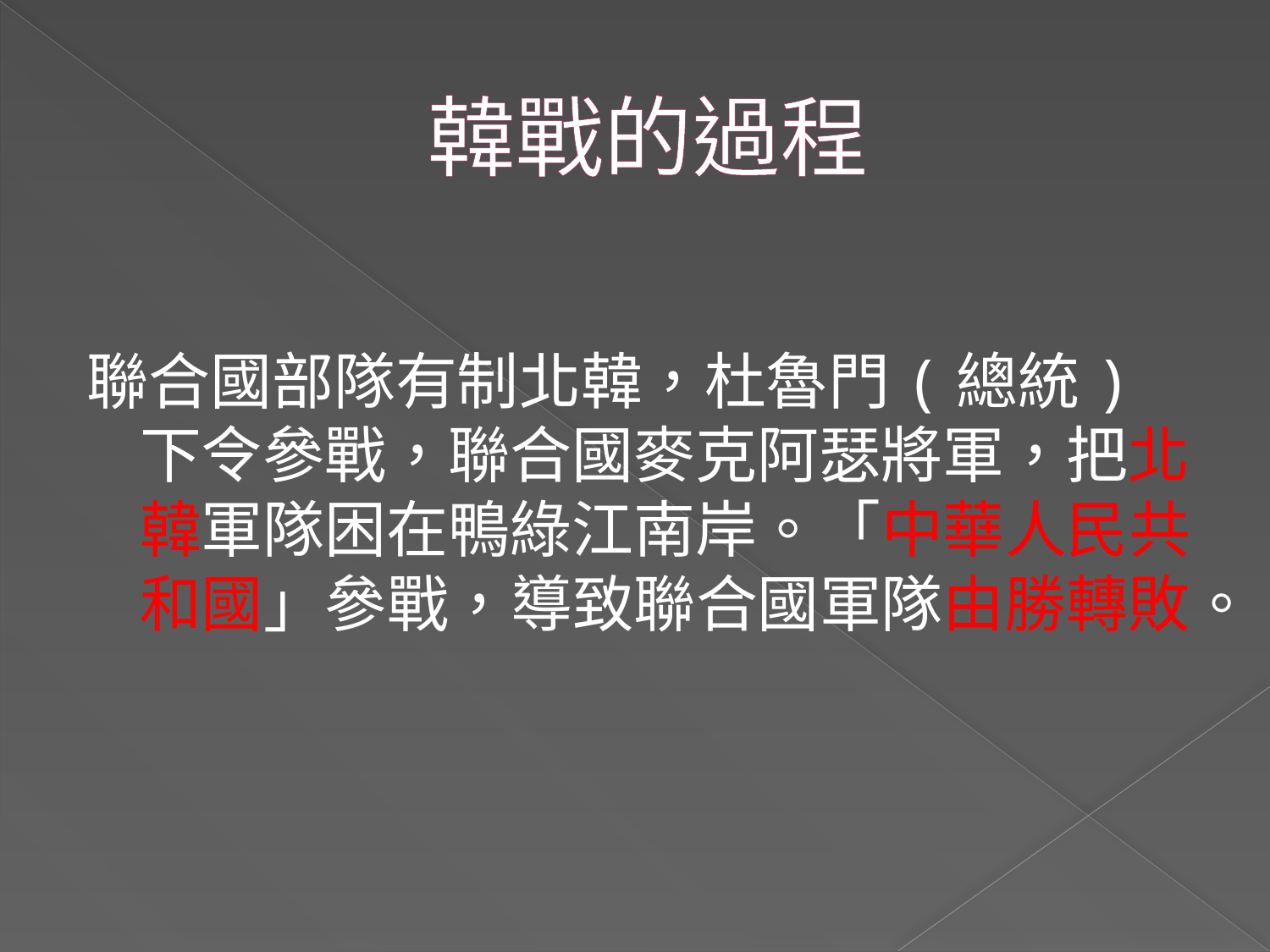

# 韓戰的過程
聯合國部隊有制北韓，杜魯門(總統)下令參戰，聯合國麥克阿瑟將軍，把北韓軍隊困在鴨綠江南岸。「中華人民共和國」參戰，導致聯合國軍隊由勝轉敗。